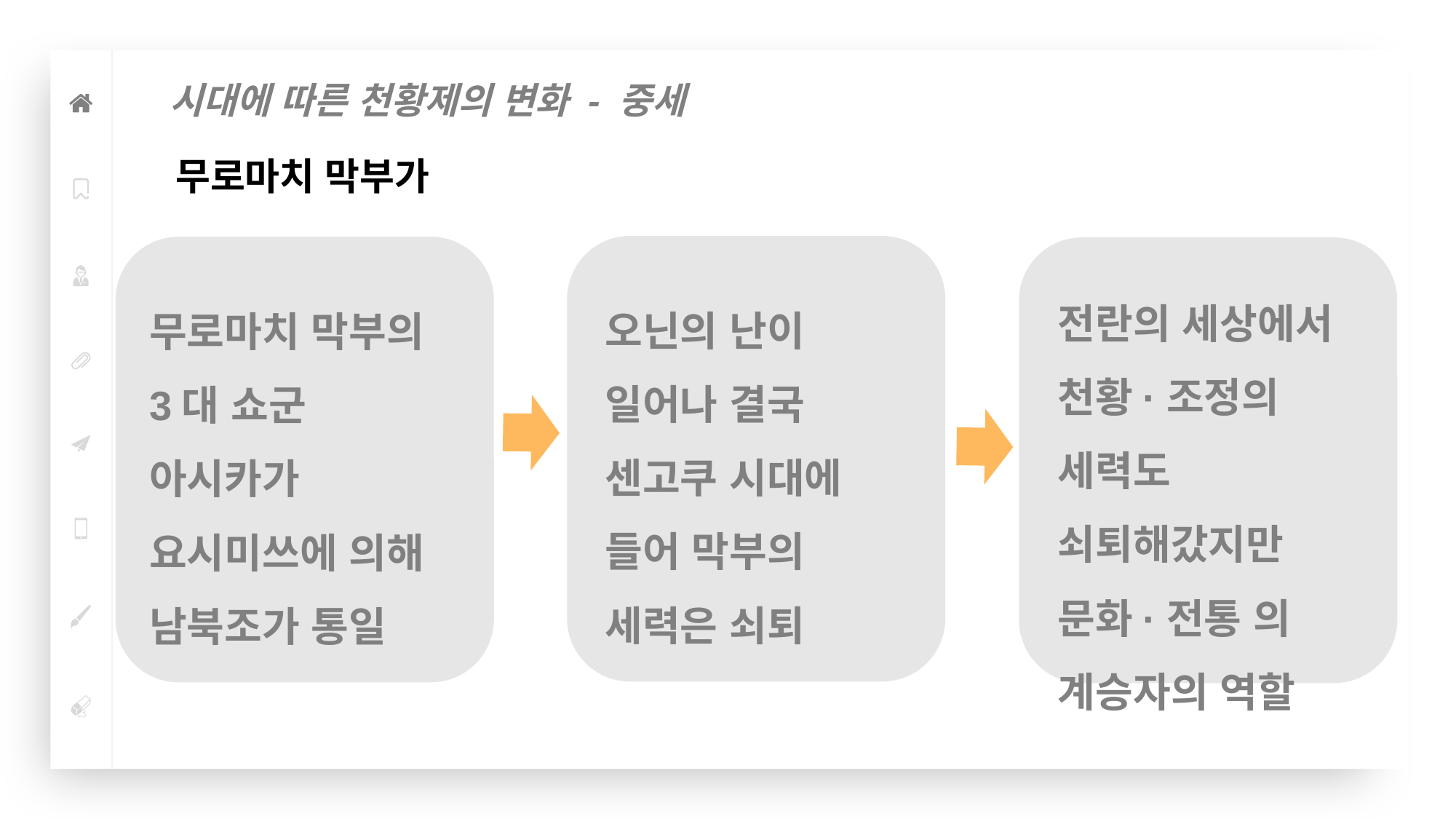

시대에 따른 천황제의 변화 - 중세

무로마치 막부가

전란의 세상에서 천황·조정의 세력도 쇠퇴해갔지만  문화·전통 의 계승자의 역할
오닌의 난이 일어나 결국 센고쿠 시대에 들어 막부의 세력은 쇠퇴
무로마치 막부의 3대 쇼군 아시카가 요시미쓰에 의해 남북조가 통일